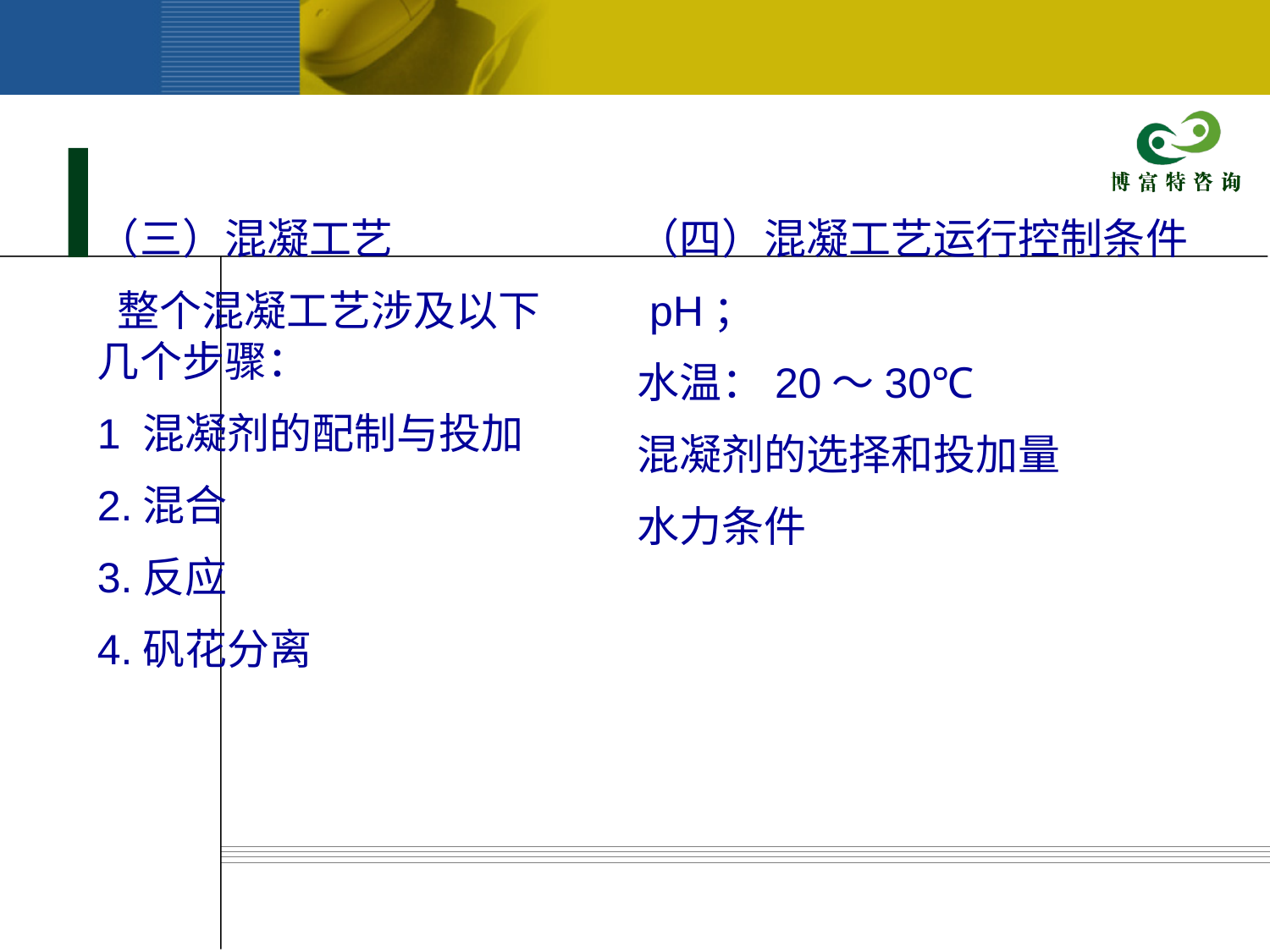

（三）混凝工艺
 整个混凝工艺涉及以下几个步骤：
1 混凝剂的配制与投加
2.混合
3.反应
4.矾花分离
（四）混凝工艺运行控制条件
 pH；
水温：20～30℃
混凝剂的选择和投加量
水力条件